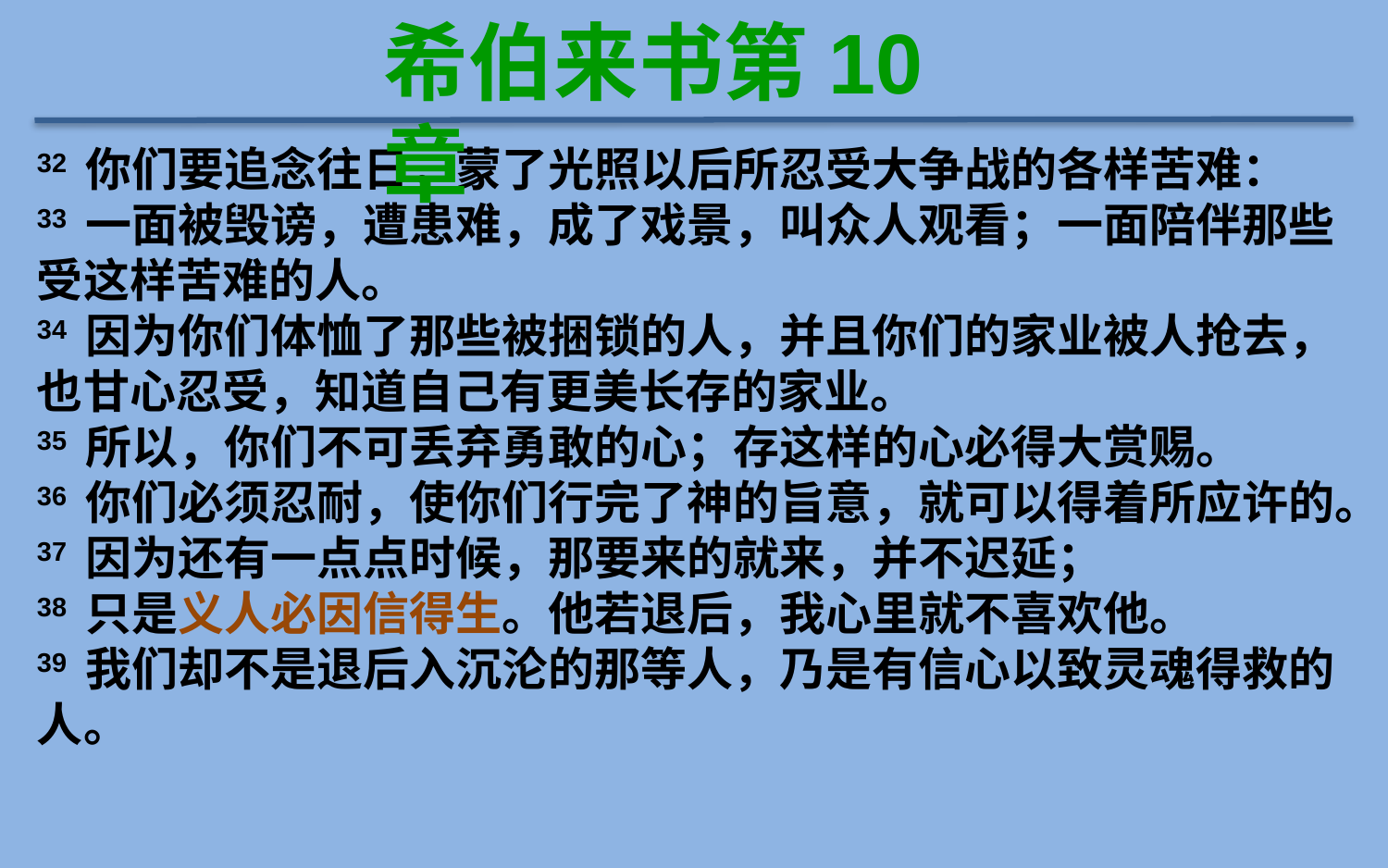

希伯来书第10章
32 你们要追念往日，蒙了光照以后所忍受大争战的各样苦难：
33 一面被毁谤，遭患难，成了戏景，叫众人观看；一面陪伴那些受这样苦难的人。
34 因为你们体恤了那些被捆锁的人，并且你们的家业被人抢去，也甘心忍受，知道自己有更美长存的家业。
35 所以，你们不可丢弃勇敢的心；存这样的心必得大赏赐。
36 你们必须忍耐，使你们行完了神的旨意，就可以得着所应许的。
37 因为还有一点点时候，那要来的就来，并不迟延；
38 只是义人必因信得生。他若退后，我心里就不喜欢他。
39 我们却不是退后入沉沦的那等人，乃是有信心以致灵魂得救的人。